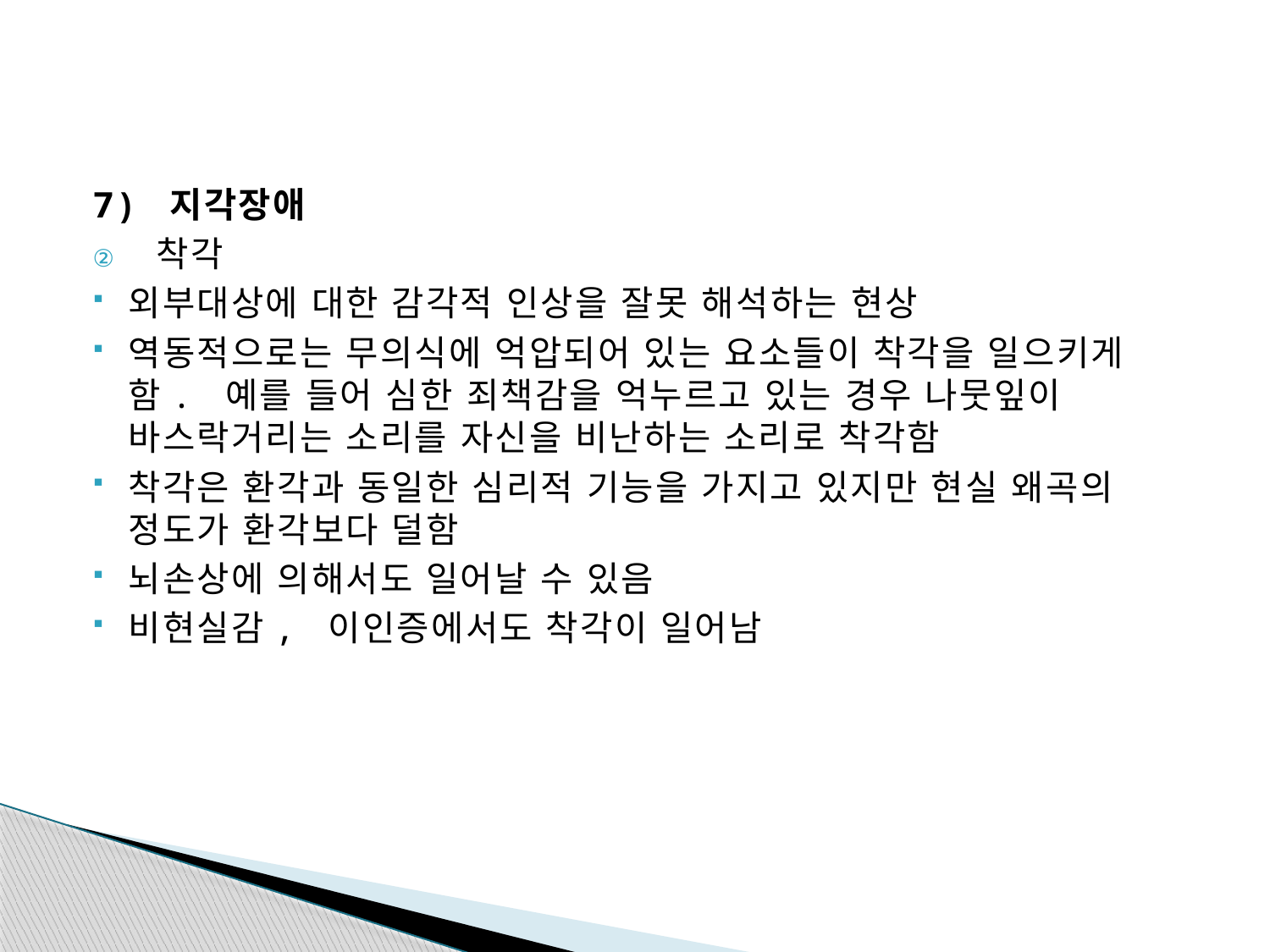

#
7) 지각장애
착각
외부대상에 대한 감각적 인상을 잘못 해석하는 현상
역동적으로는 무의식에 억압되어 있는 요소들이 착각을 일으키게 함. 예를 들어 심한 죄책감을 억누르고 있는 경우 나뭇잎이 바스락거리는 소리를 자신을 비난하는 소리로 착각함
착각은 환각과 동일한 심리적 기능을 가지고 있지만 현실 왜곡의 정도가 환각보다 덜함
뇌손상에 의해서도 일어날 수 있음
비현실감, 이인증에서도 착각이 일어남